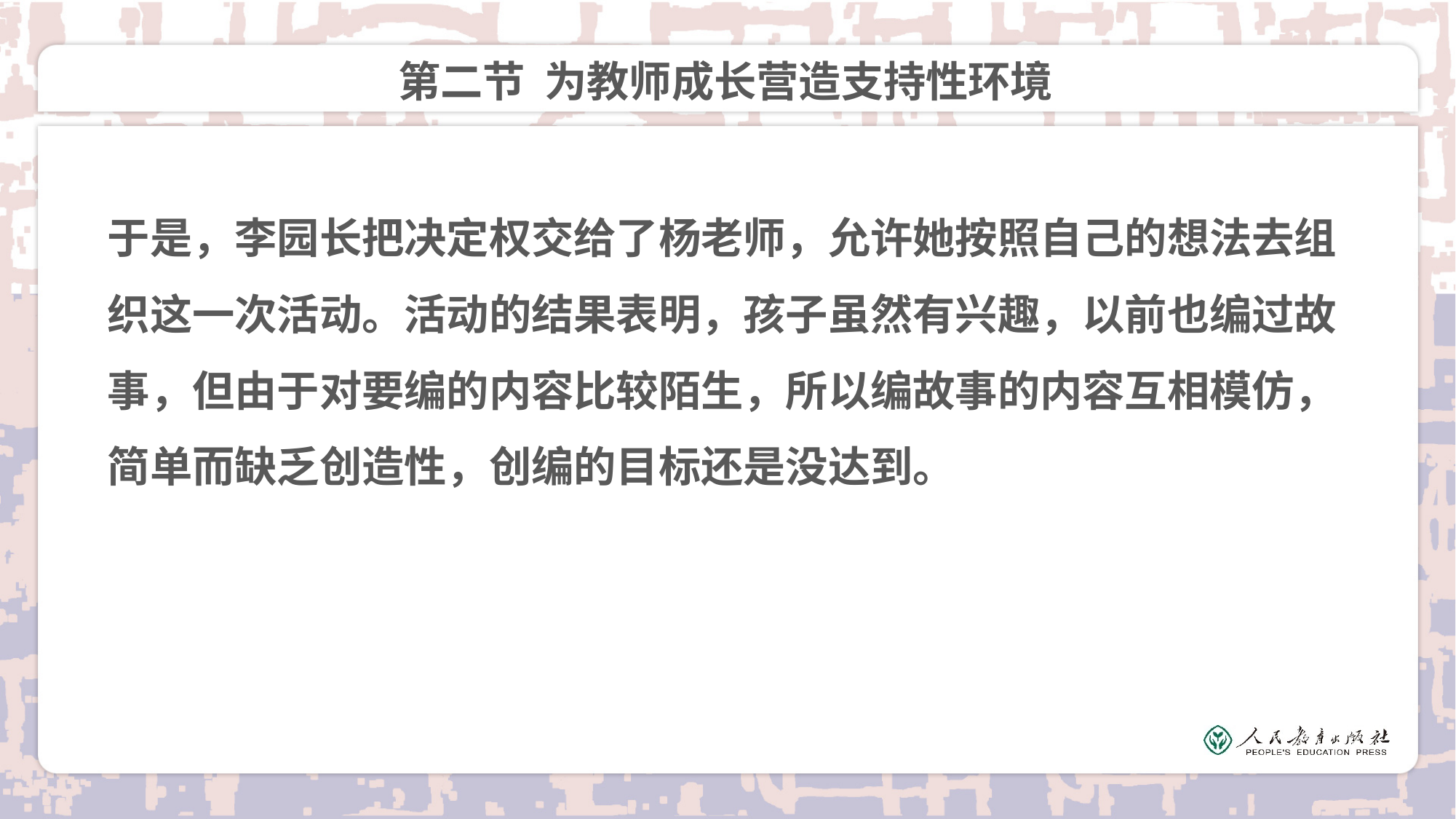

# 第二节  为教师成长营造支持性环境
于是，李园长把决定权交给了杨老师，允许她按照自己的想法去组织这一次活动。活动的结果表明，孩子虽然有兴趣，以前也编过故事，但由于对要编的内容比较陌生，所以编故事的内容互相模仿，简单而缺乏创造性，创编的目标还是没达到。